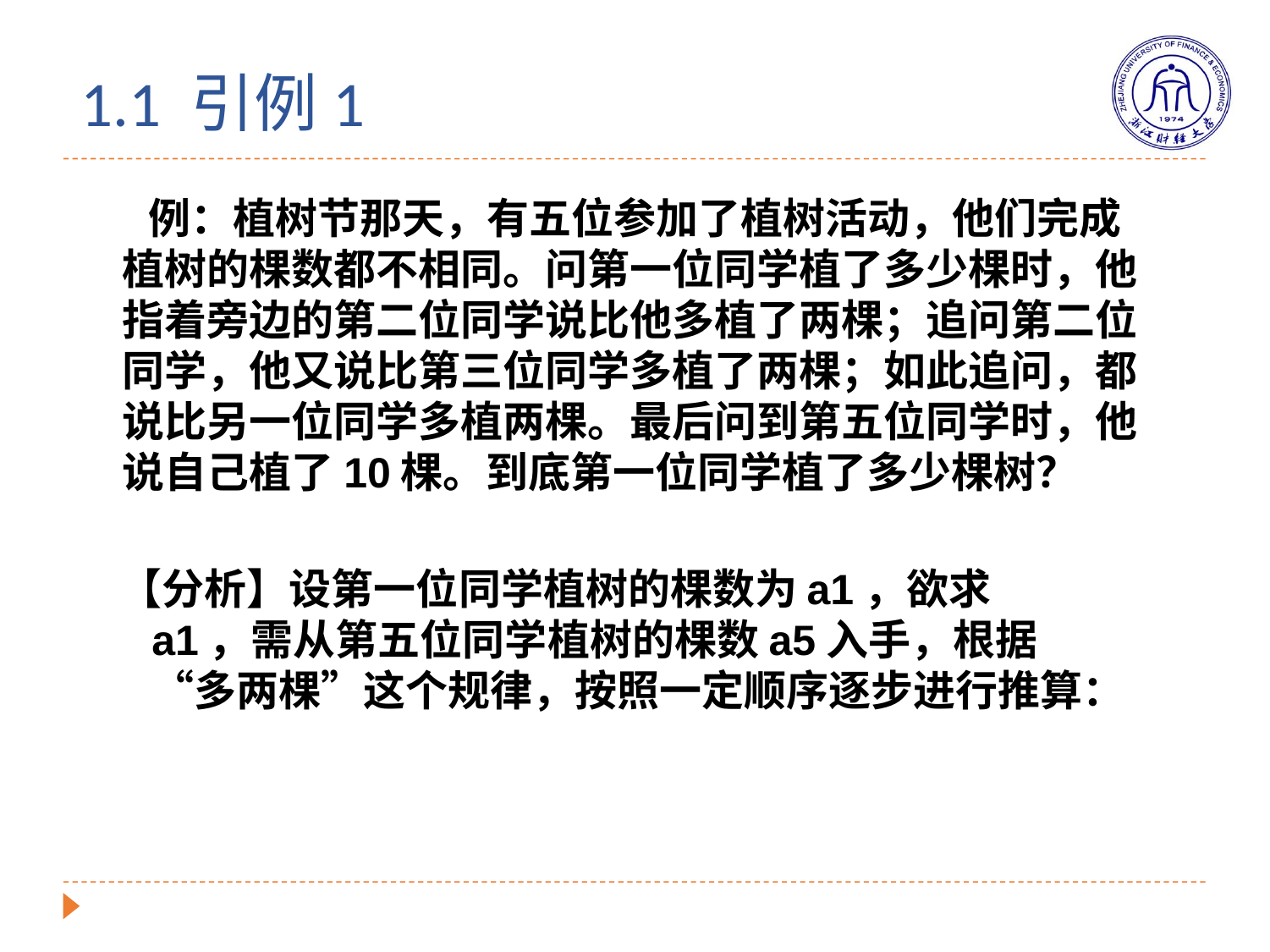

# 1.1 引例1
     例：植树节那天，有五位参加了植树活动，他们完成植树的棵数都不相同。问第一位同学植了多少棵时，他指着旁边的第二位同学说比他多植了两棵；追问第二位同学，他又说比第三位同学多植了两棵；如此追问，都说比另一位同学多植两棵。最后问到第五位同学时，他说自己植了10棵。到底第一位同学植了多少棵树？
【分析】设第一位同学植树的棵数为a1，欲求a1，需从第五位同学植树的棵数a5入手，根据“多两棵”这个规律，按照一定顺序逐步进行推算：